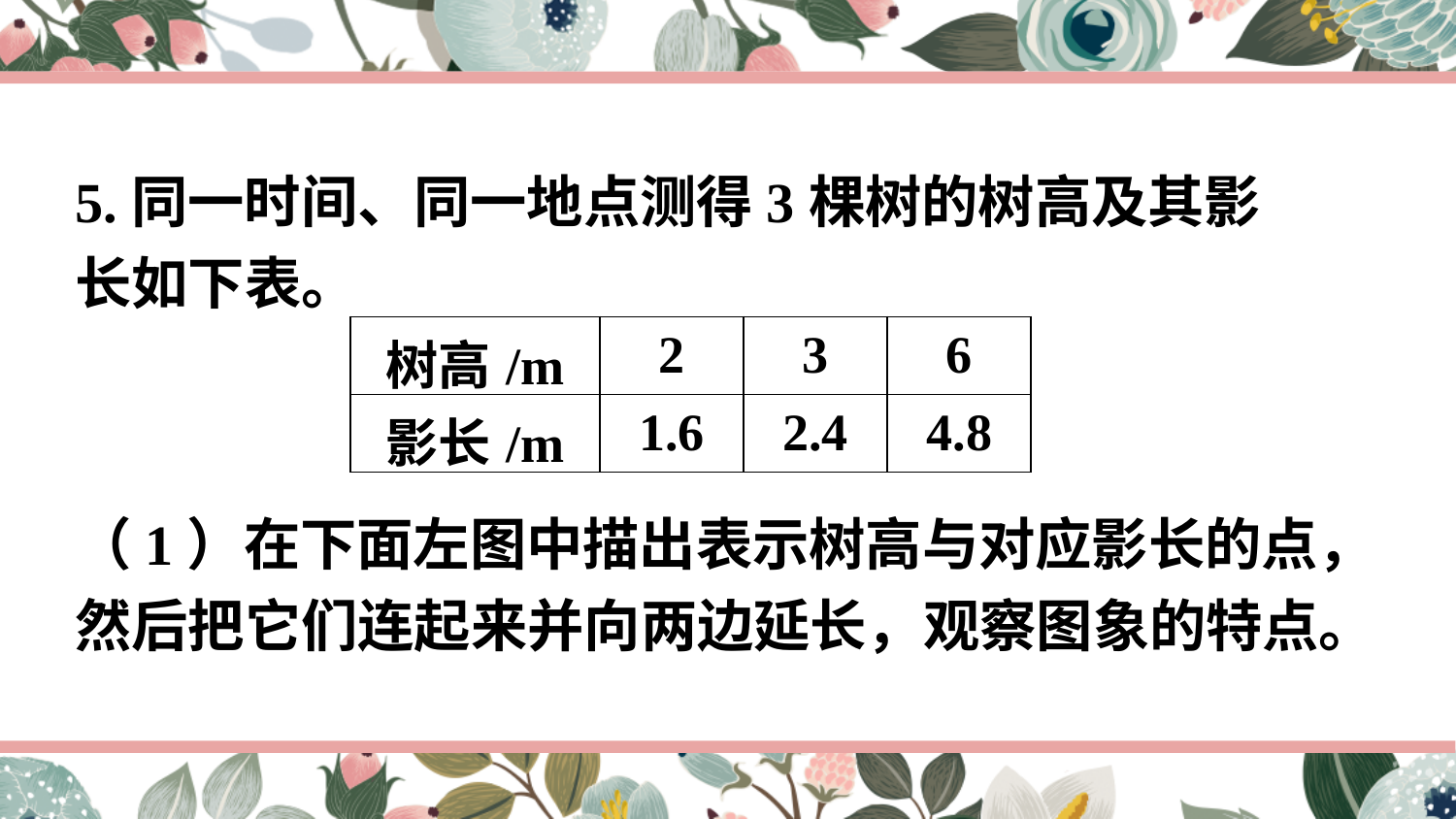

5.同一时间、同一地点测得3棵树的树高及其影长如下表。
| 树高/m | 2 | 3 | 6 |
| --- | --- | --- | --- |
| 影长/m | 1.6 | 2.4 | 4.8 |
（1）在下面左图中描出表示树高与对应影长的点，然后把它们连起来并向两边延长，观察图象的特点。